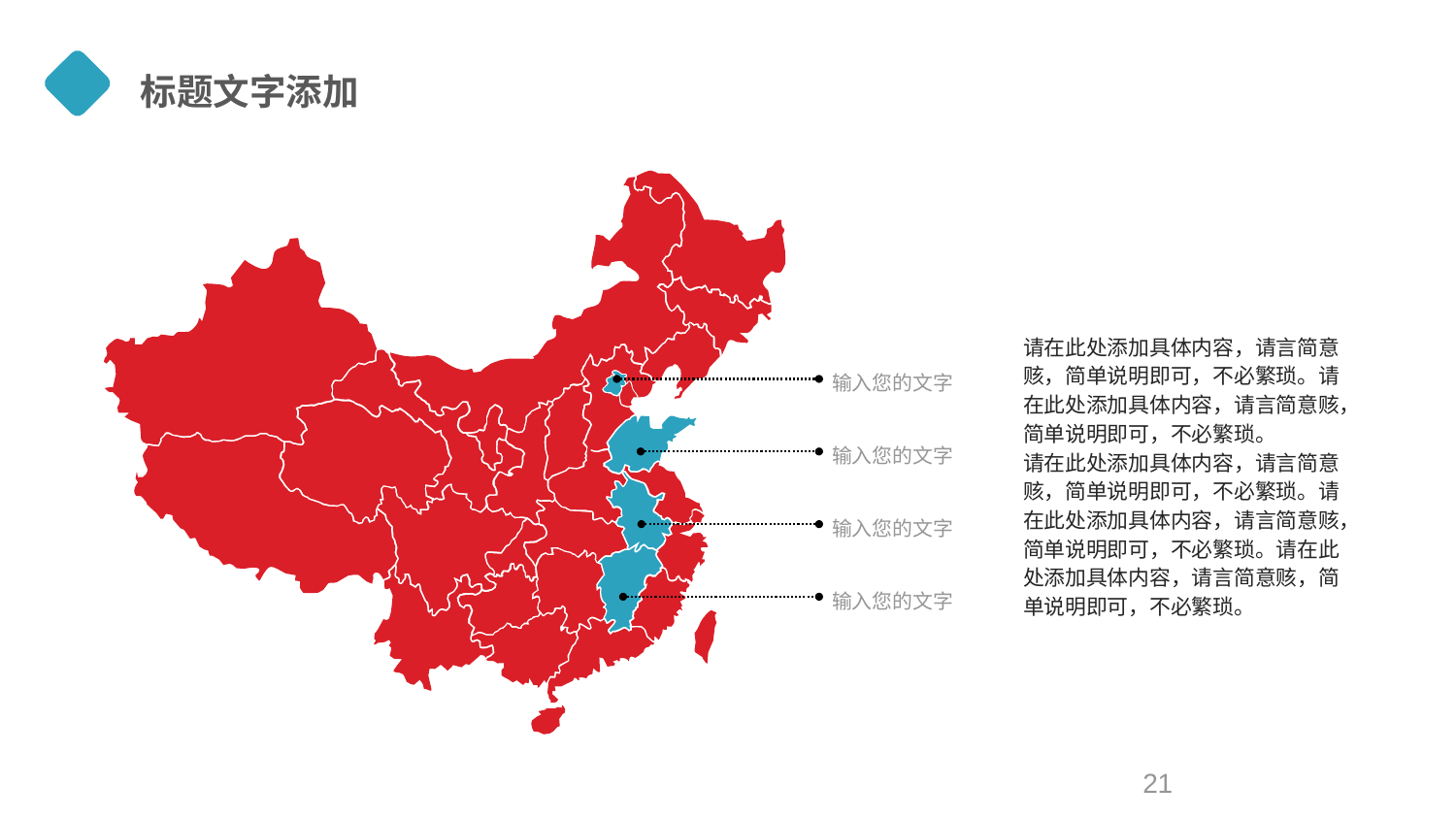

标题文字添加

请在此处添加具体内容，请言简意赅，简单说明即可，不必繁琐。请在此处添加具体内容，请言简意赅，简单说明即可，不必繁琐。
请在此处添加具体内容，请言简意赅，简单说明即可，不必繁琐。请在此处添加具体内容，请言简意赅，简单说明即可，不必繁琐。请在此处添加具体内容，请言简意赅，简单说明即可，不必繁琐。

输入您的文字

输入您的文字

输入您的文字

输入您的文字

21